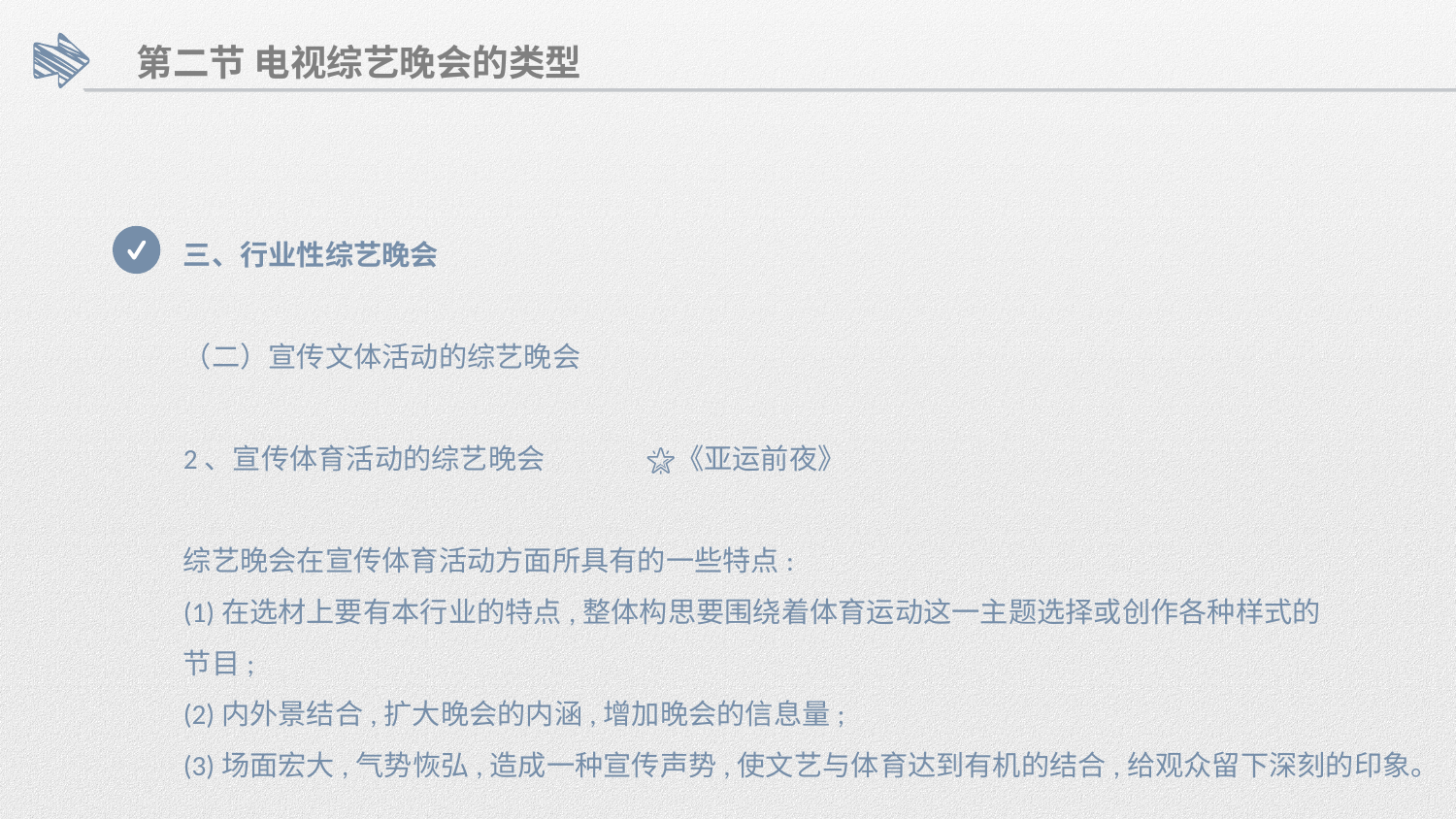

第二节 电视综艺晚会的类型
三、行业性综艺晚会

（二）宣传文体活动的综艺晚会

2、宣传体育活动的综艺晚会                🌟《亚运前夜》

综艺晚会在宣传体育活动方面所具有的一些特点:
(1)在选材上要有本行业的特点,整体构思要围绕着体育运动这一主题选择或创作各种样式的
节目;
(2)内外景结合,扩大晚会的内涵,增加晚会的信息量;
(3)场面宏大,气势恢弘,造成一种宣传声势,使文艺与体育达到有机的结合,给观众留下深刻的印象。